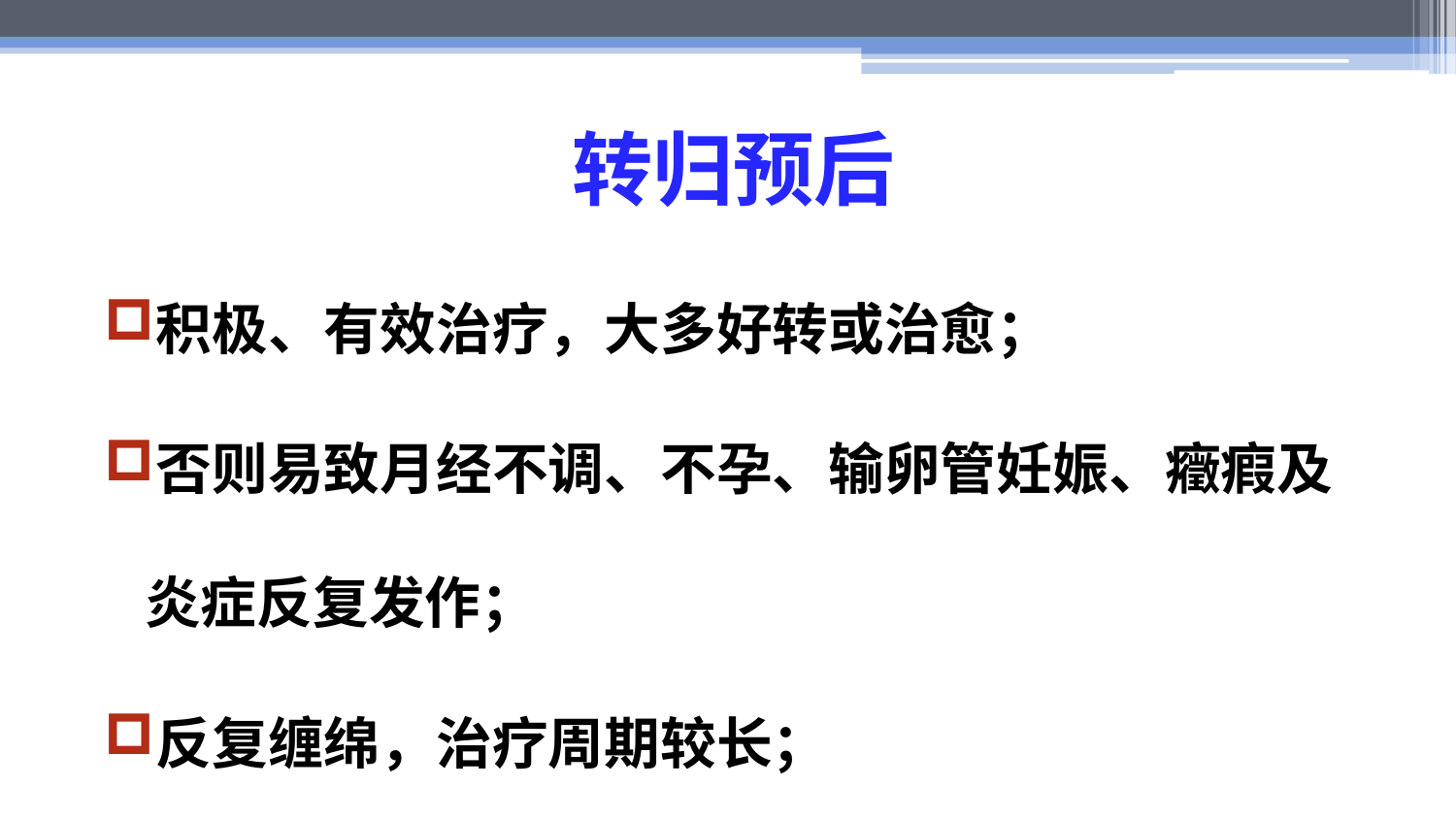

# 转归预后
积极、有效治疗，大多好转或治愈；
否则易致月经不调、不孕、输卵管妊娠、癥瘕及炎症反复发作；
反复缠绵，治疗周期较长；